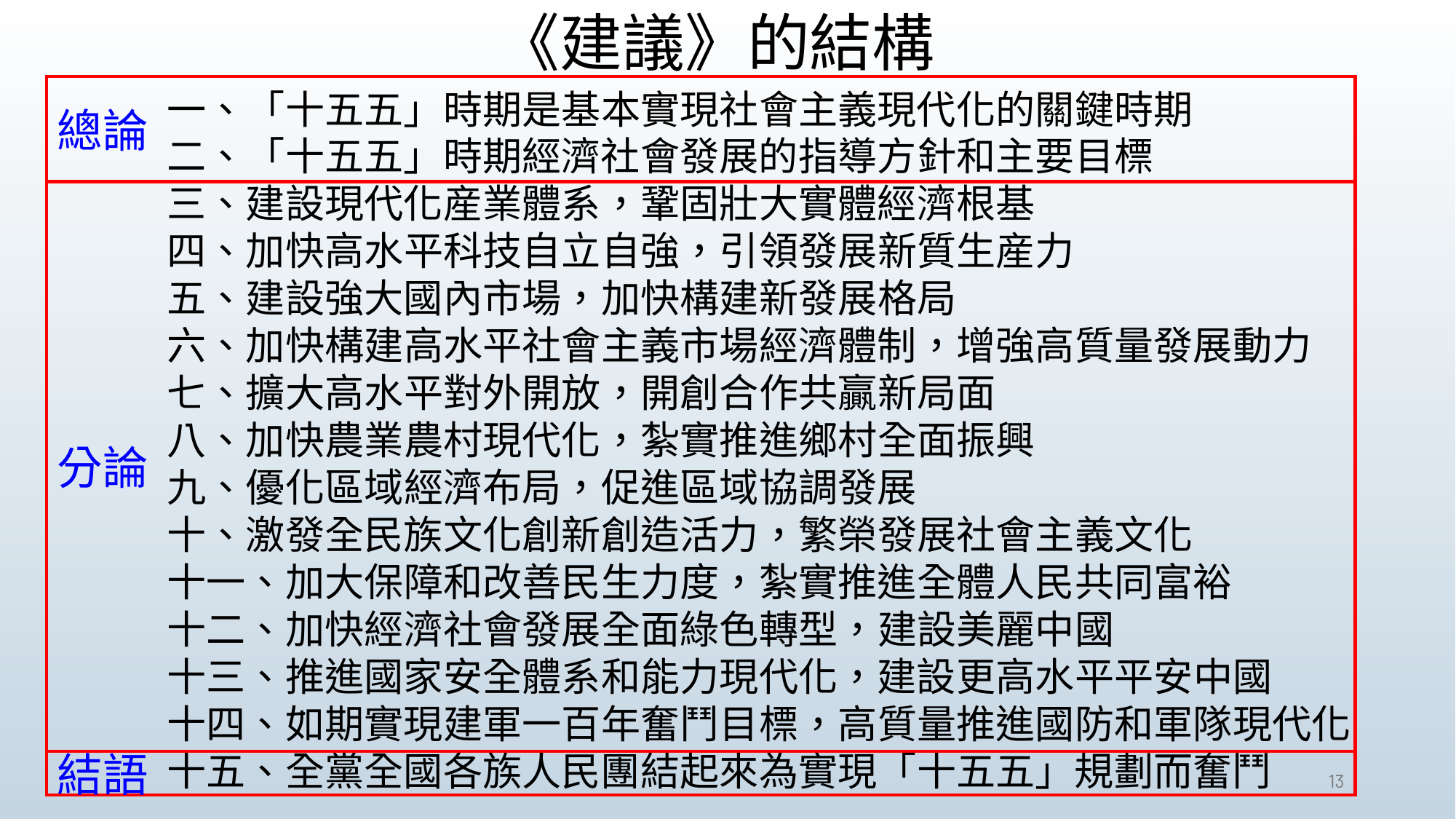

《建議》的結構
總論
# 一、「十五五」時期是基本實現社會主義現代化的關鍵時期 二、「十五五」時期經濟社會發展的指導方針和主要目標 三、建設現代化産業體系，鞏固壯大實體經濟根基 四、加快高水平科技自立自強，引領發展新質生産力 五、建設強大國內市場，加快構建新發展格局 六、加快構建高水平社會主義市場經濟體制，增強高質量發展動力 七、擴大高水平對外開放，開創合作共贏新局面 八、加快農業農村現代化，紮實推進鄉村全面振興 九、優化區域經濟布局，促進區域協調發展 十、激發全民族文化創新創造活力，繁榮發展社會主義文化 十一、加大保障和改善民生力度，紮實推進全體人民共同富裕 十二、加快經濟社會發展全面綠色轉型，建設美麗中國 十三、推進國家安全體系和能力現代化，建設更高水平平安中國 十四、如期實現建軍一百年奮鬥目標，高質量推進國防和軍隊現代化 十五、全黨全國各族人民團結起來為實現「十五五」規劃而奮鬥
分論
結語
13